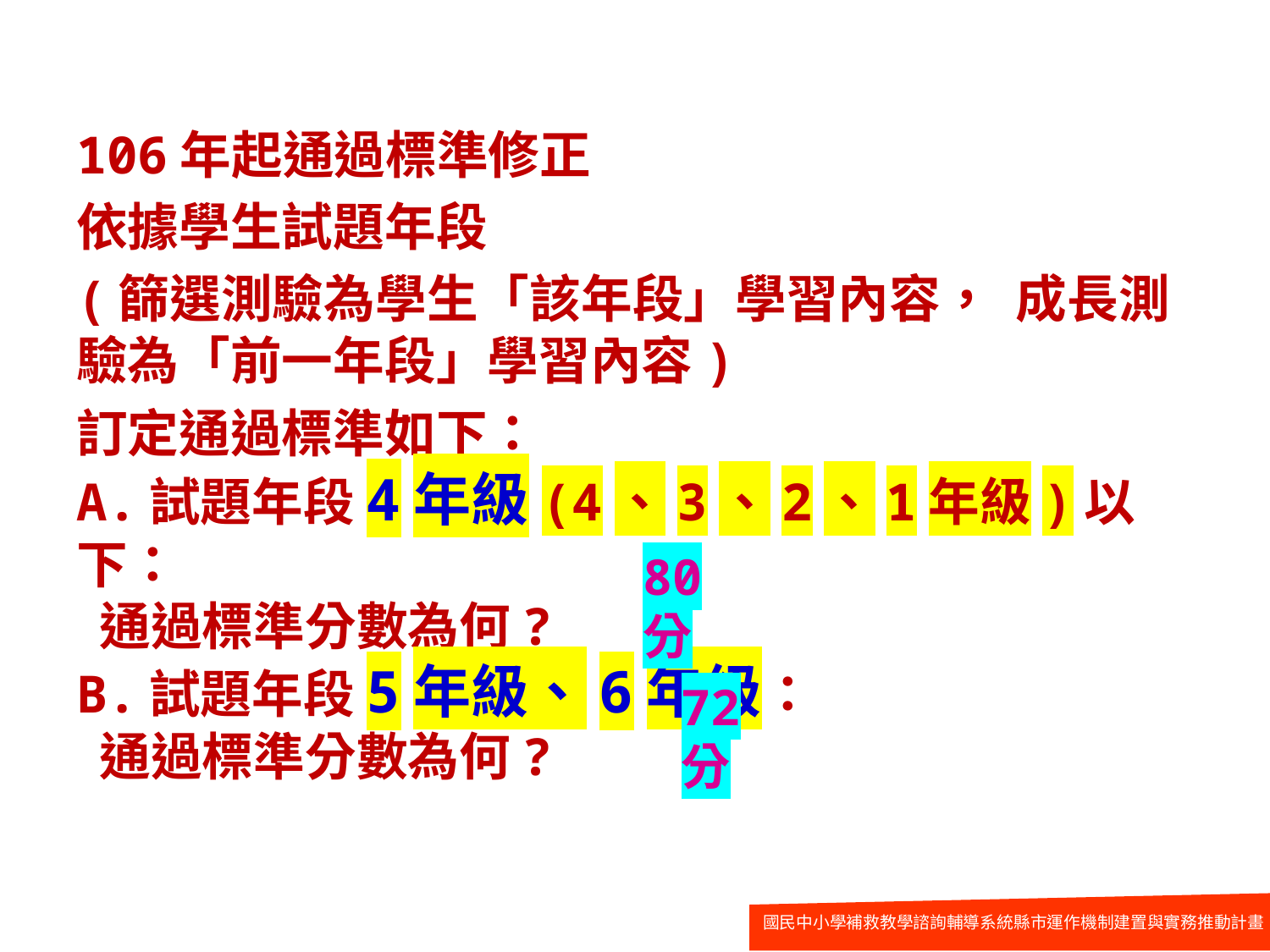

106年起通過標準修正
依據學生試題年段
(篩選測驗為學生「該年段」學習內容，  成長測驗為「前一年段」學習內容)
訂定通過標準如下：
A.試題年段4年級(4、3、2、1年級)以下：
  通過標準分數為何?
B.試題年段5年級、6年級：
  通過標準分數為何?
80分
72分